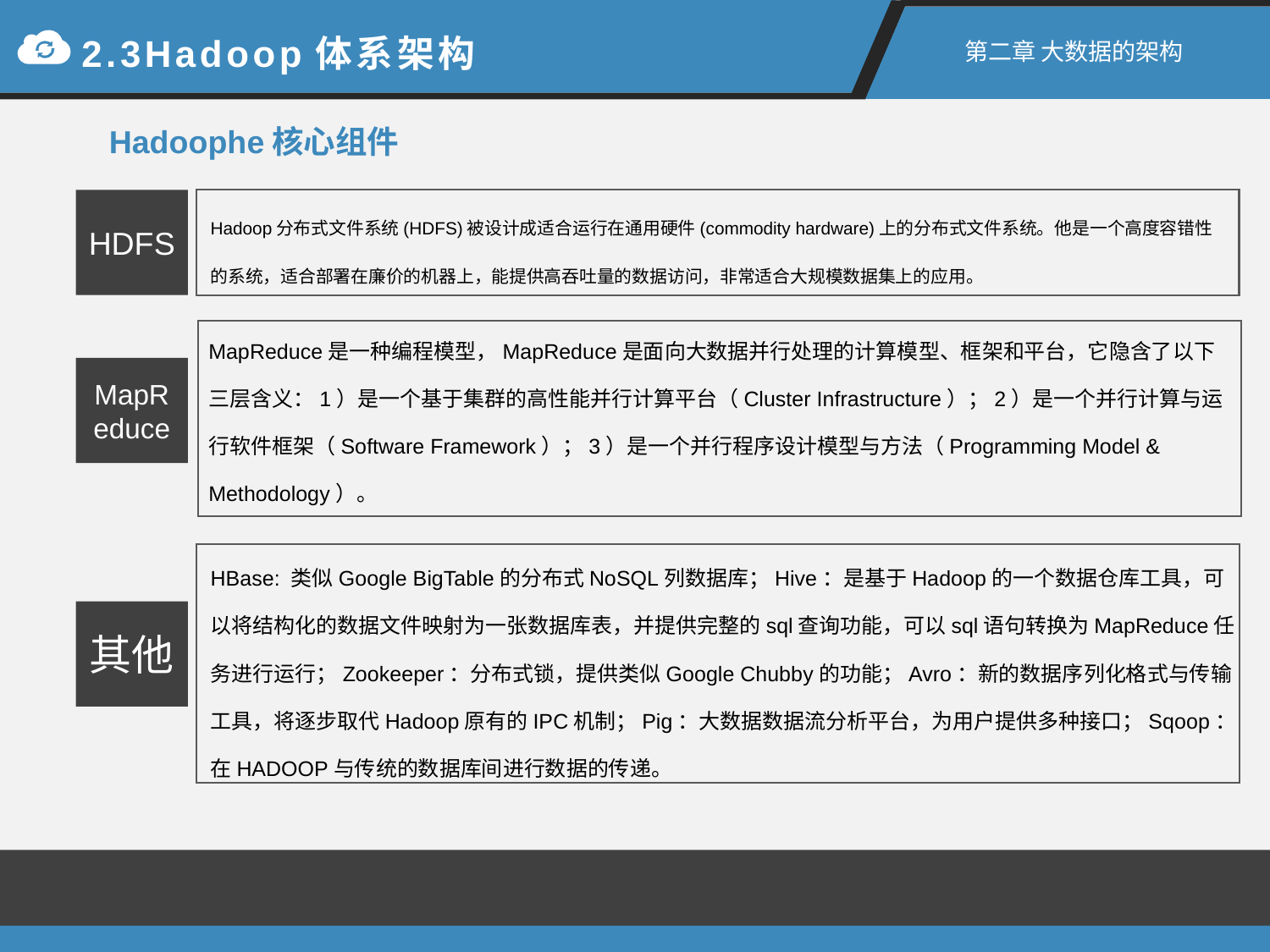

2.3Hadoop体系架构
第二章 大数据的架构

  Hadoophe核心组件
Hadoop分布式文件系统(HDFS)被设计成适合运行在通用硬件(commodity hardware)上的分布式文件系统。他是一个高度容错性的系统，适合部署在廉价的机器上，能提供高吞吐量的数据访问，非常适合大规模数据集上的应用。
HDFS

MapReduce是一种编程模型，MapReduce是面向大数据并行处理的计算模型、框架和平台，它隐含了以下三层含义：1）是一个基于集群的高性能并行计算平台（Cluster Infrastructure）；2）是一个并行计算与运行软件框架（Software Framework）；3）是一个并行程序设计模型与方法（Programming Model & Methodology）。

MapReduce
HBase: 类似Google BigTable的分布式NoSQL列数据库；Hive：是基于Hadoop的一个数据仓库工具，可以将结构化的数据文件映射为一张数据库表，并提供完整的sql查询功能，可以sql语句转换为MapReduce任务进行运行；Zookeeper：分布式锁，提供类似Google Chubby的功能；Avro：新的数据序列化格式与传输工具，将逐步取代Hadoop原有的IPC机制；Pig：大数据数据流分析平台，为用户提供多种接口；Sqoop：在HADOOP与传统的数据库间进行数据的传递。

其他